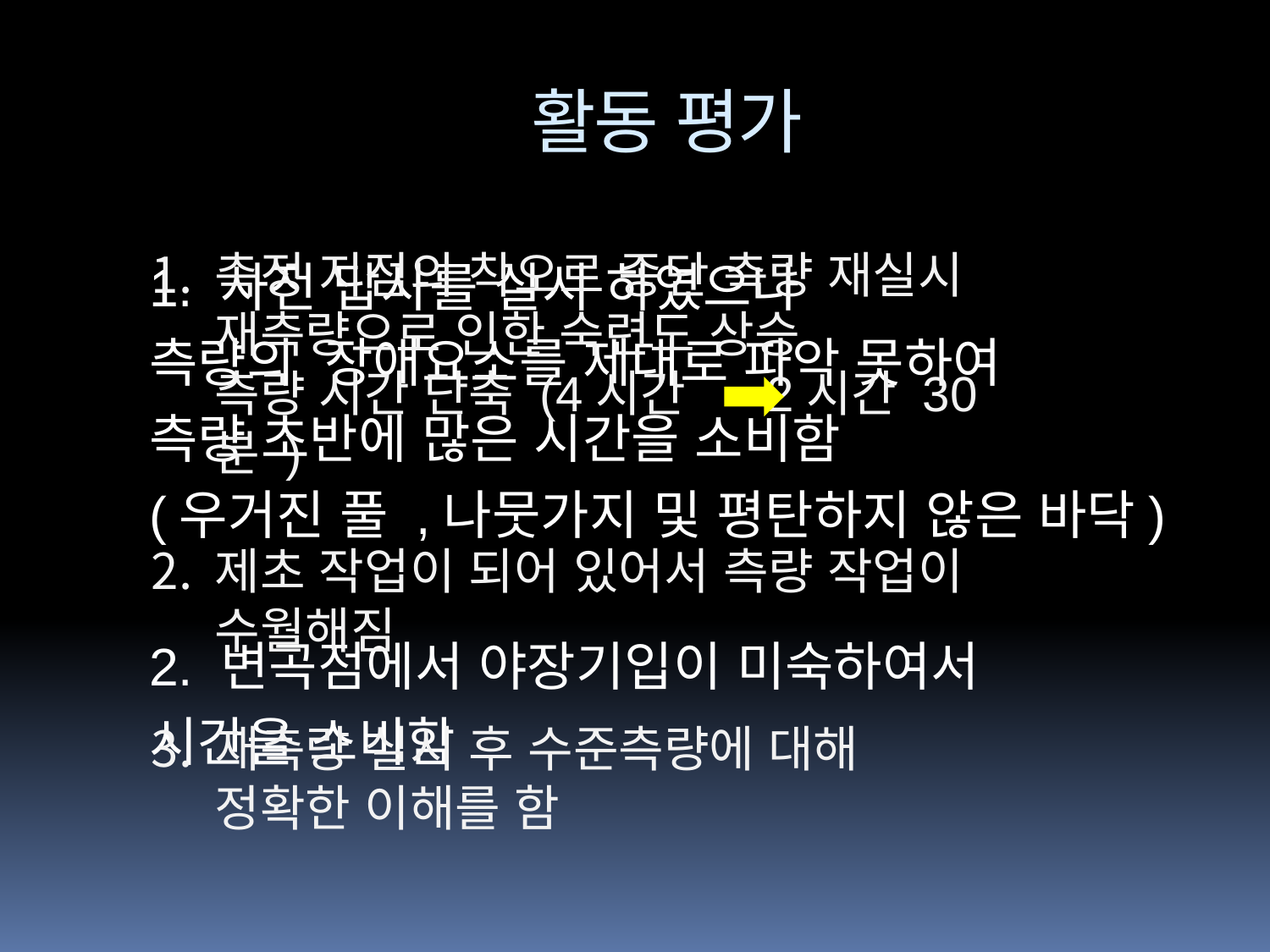

# 활동 평가
측정 지점의 착오로 종단 측량 재실시
재측량으로 인한 숙련도 상승
측량 시간 단축 (4시간     2시간 30분 )

제초 작업이 되어 있어서 측량 작업이 수월해짐

재측량 실시 후 수준측량에 대해
정확한 이해를 함
1. 사전 답사를 실시 하였으나
측량의  장애요소를 제대로 파악 못하여
측량 초반에 많은 시간을 소비함
(우거진 풀 ,나뭇가지 및 평탄하지 않은 바닥)

2. 변곡점에서 야장기입이 미숙하여서
시간을 소비함